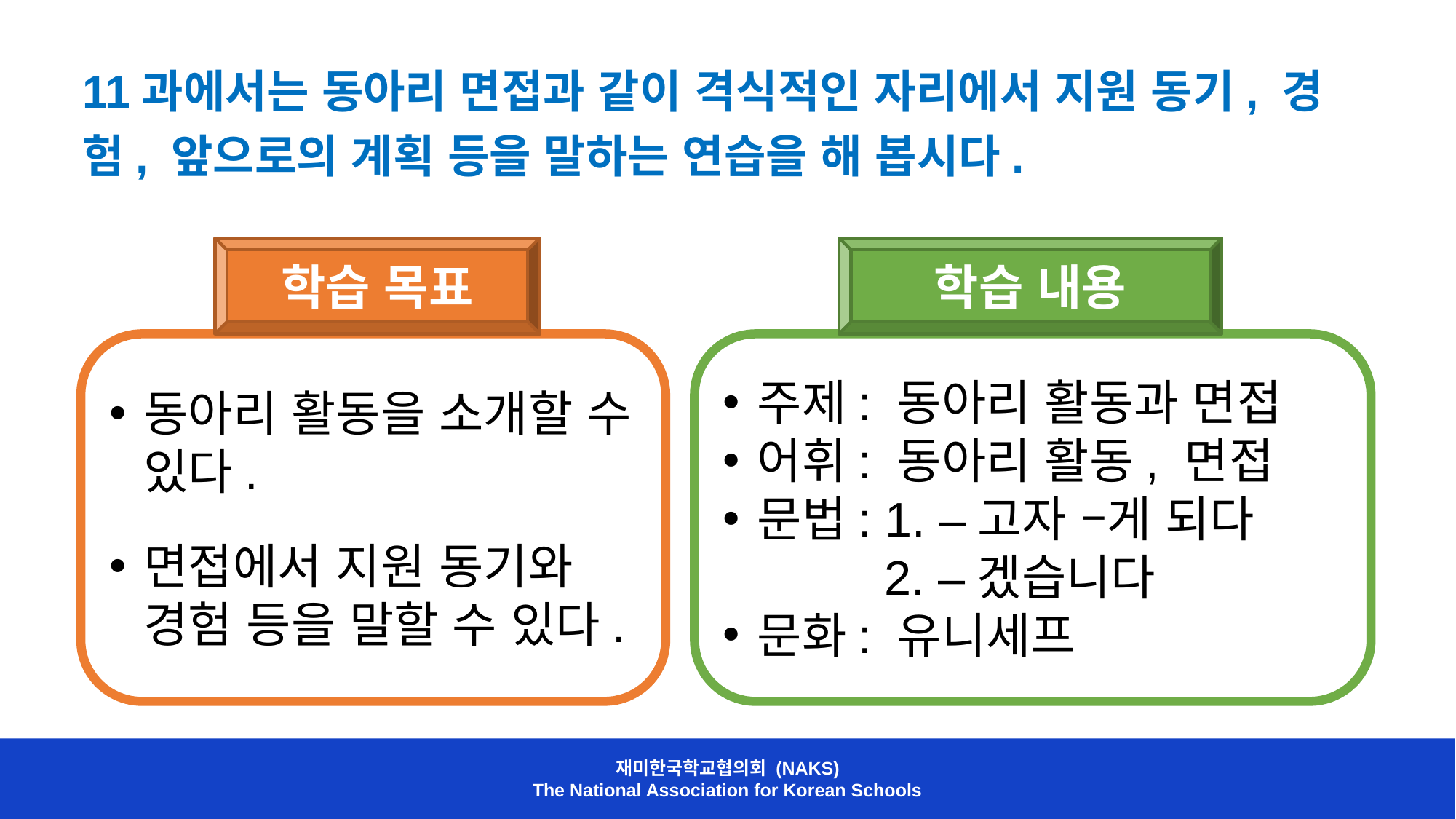

11과에서는 동아리 면접과 같이 격식적인 자리에서 지원 동기, 경험, 앞으로의 계획 등을 말하는 연습을 해 봅시다.
학습 내용
주제: 동아리 활동과 면접
어휘: 동아리 활동, 면접
문법: 1. –고자 –게 되다
            2. –겠습니다
문화: 유니세프
학습 목표
동아리 활동을 소개할 수 있다.

면접에서 지원 동기와 경험 등을 말할 수 있다.
재미한국학교협의회 (NAKS)
The National Association for Korean Schools